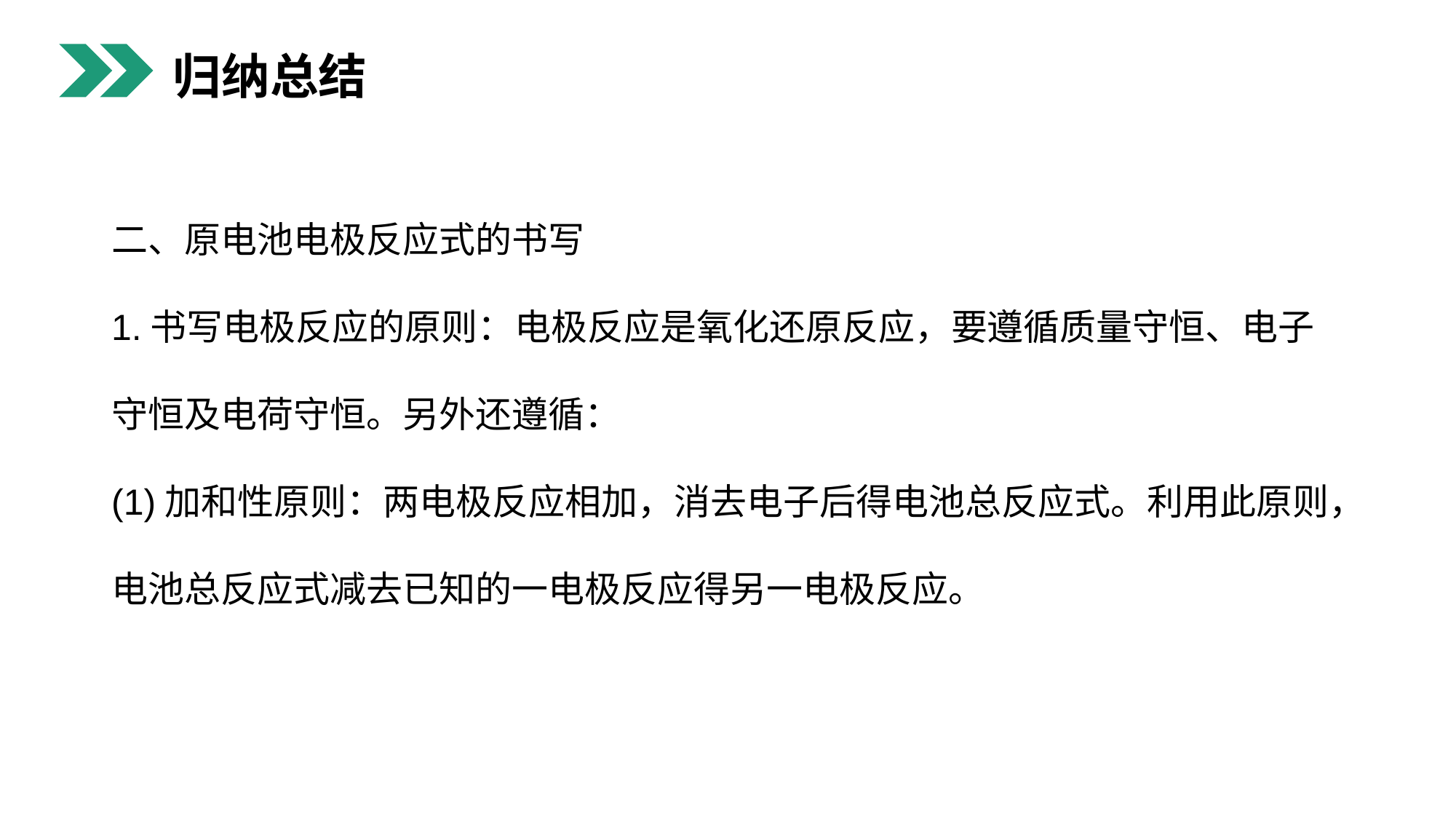

归纳总结
二、原电池电极反应式的书写
1.书写电极反应的原则：电极反应是氧化还原反应，要遵循质量守恒、电子守恒及电荷守恒。另外还遵循：
(1)加和性原则：两电极反应相加，消去电子后得电池总反应式。利用此原则，电池总反应式减去已知的一电极反应得另一电极反应。